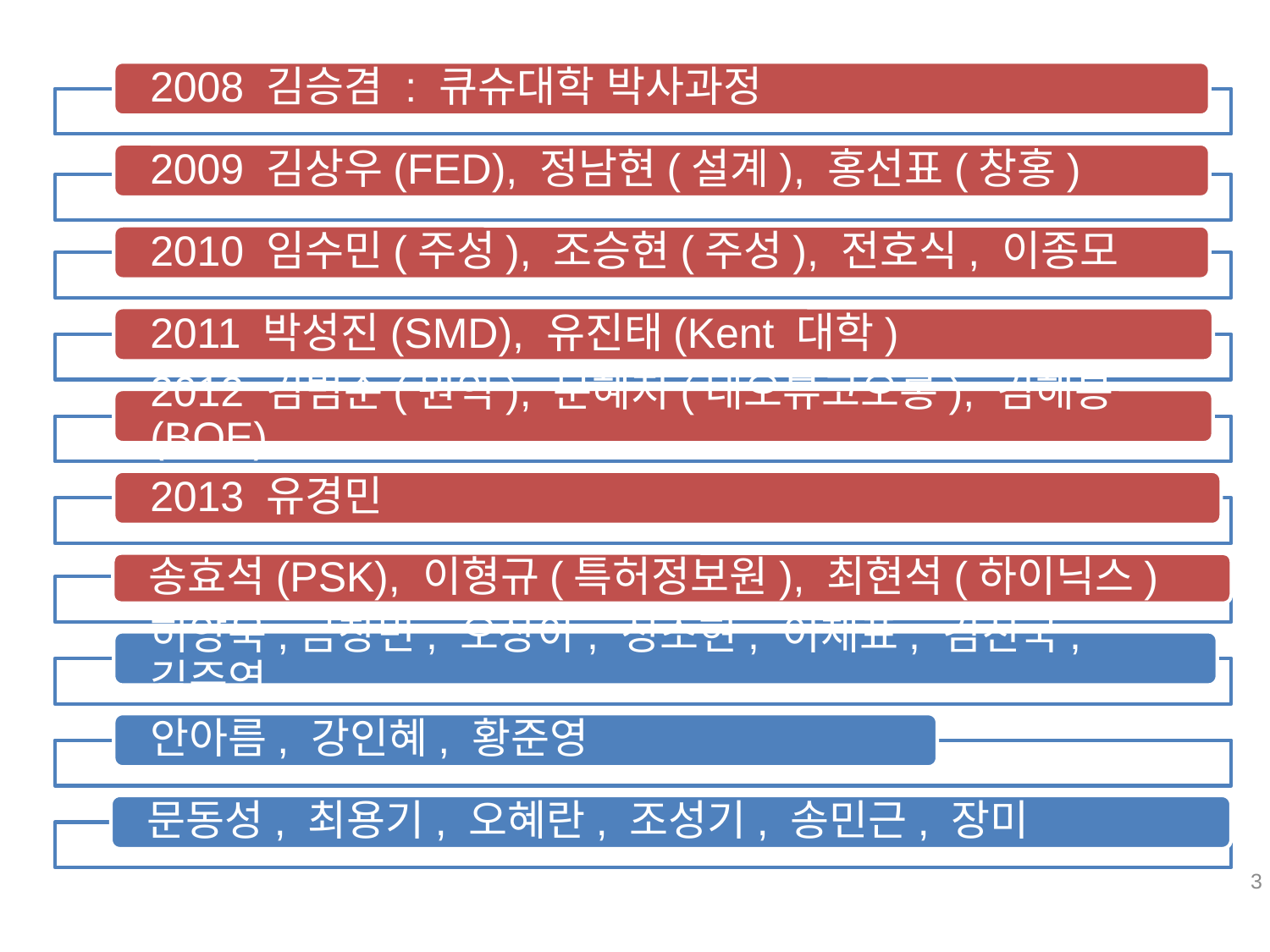

2008 김승겸 : 큐슈대학 박사과정
2009 김상우(FED), 정남현(설계), 홍선표(창홍)
2010 임수민(주성), 조승현(주성), 전호식, 이종모
2011 박성진(SMD), 유진태(Kent 대학)
2012 김범준(원익), 문혜지(네오뷰코오롱), 김해봉(BOE)
2013 유경민
송효석(PSK), 이형규(특허정보원), 최현석(하이닉스)
허양욱,금창민, 오상아, 정소현, 이재표, 김진국, 김주연
안아름, 강인혜, 황준영
문동성, 최용기, 오혜란, 조성기, 송민근, 장미
3